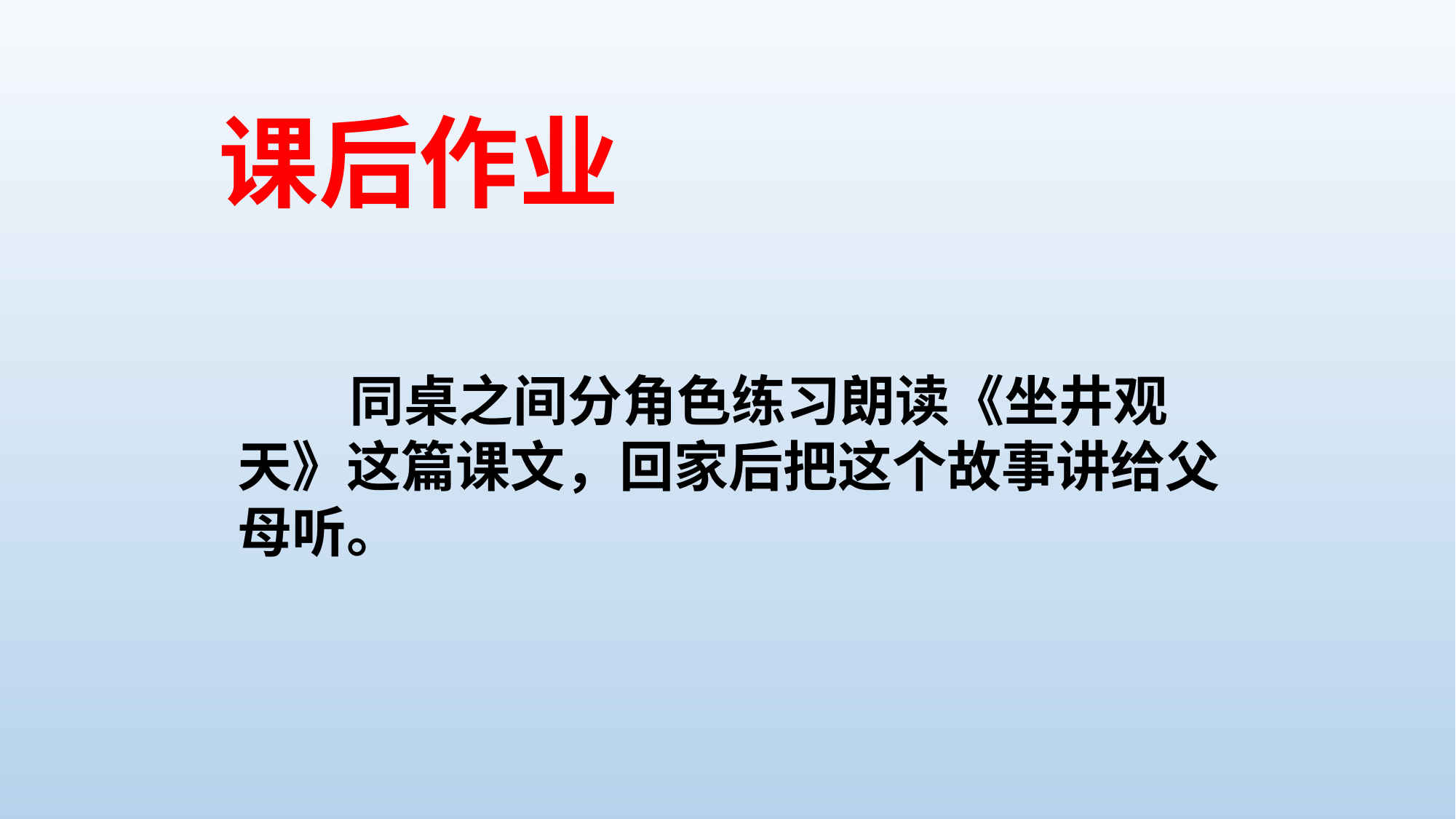

课后作业
        同桌之间分角色练习朗读《坐井观天》这篇课文，回家后把这个故事讲给父母听。